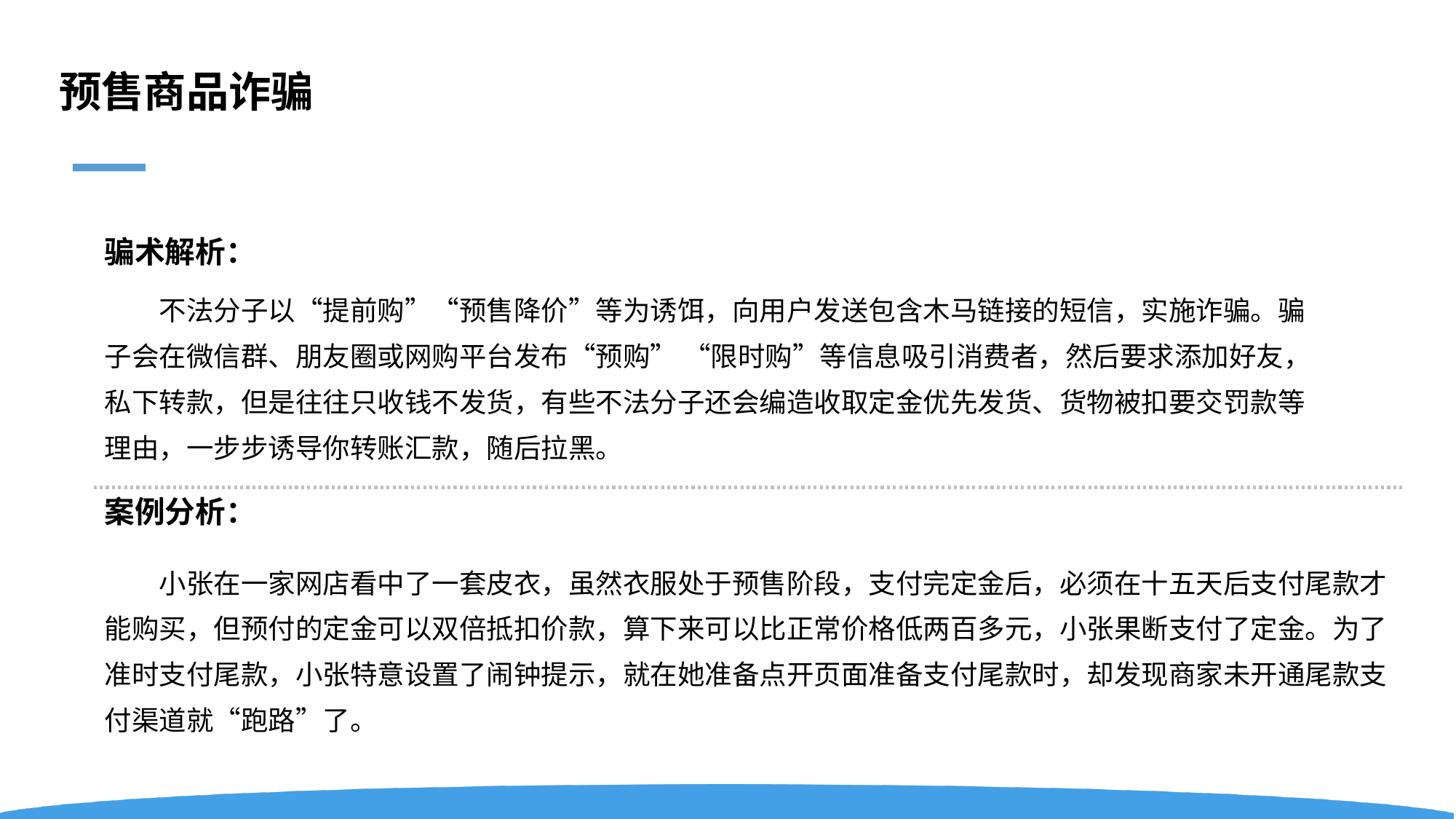

# 预售商品诈骗

骗术解析：
不法分子以“提前购”“预售降价”等为诱饵，向用户发送包含木马链接的短信，实施诈骗。骗子会在微信群、朋友圈或网购平台发布“预购” “限时购”等信息吸引消费者，然后要求添加好友，私下转款，但是往往只收钱不发货，有些不法分子还会编造收取定金优先发货、货物被扣要交罚款等理由，一步步诱导你转账汇款，随后拉黑。
案例分析：
小张在一家网店看中了一套皮衣，虽然衣服处于预售阶段，支付完定金后，必须在十五天后支付尾款才能购买，但预付的定金可以双倍抵扣价款，算下来可以比正常价格低两百多元，小张果断支付了定金。为了准时支付尾款，小张特意设置了闹钟提示，就在她准备点开页面准备支付尾款时，却发现商家未开通尾款支付渠道就“跑路”了。